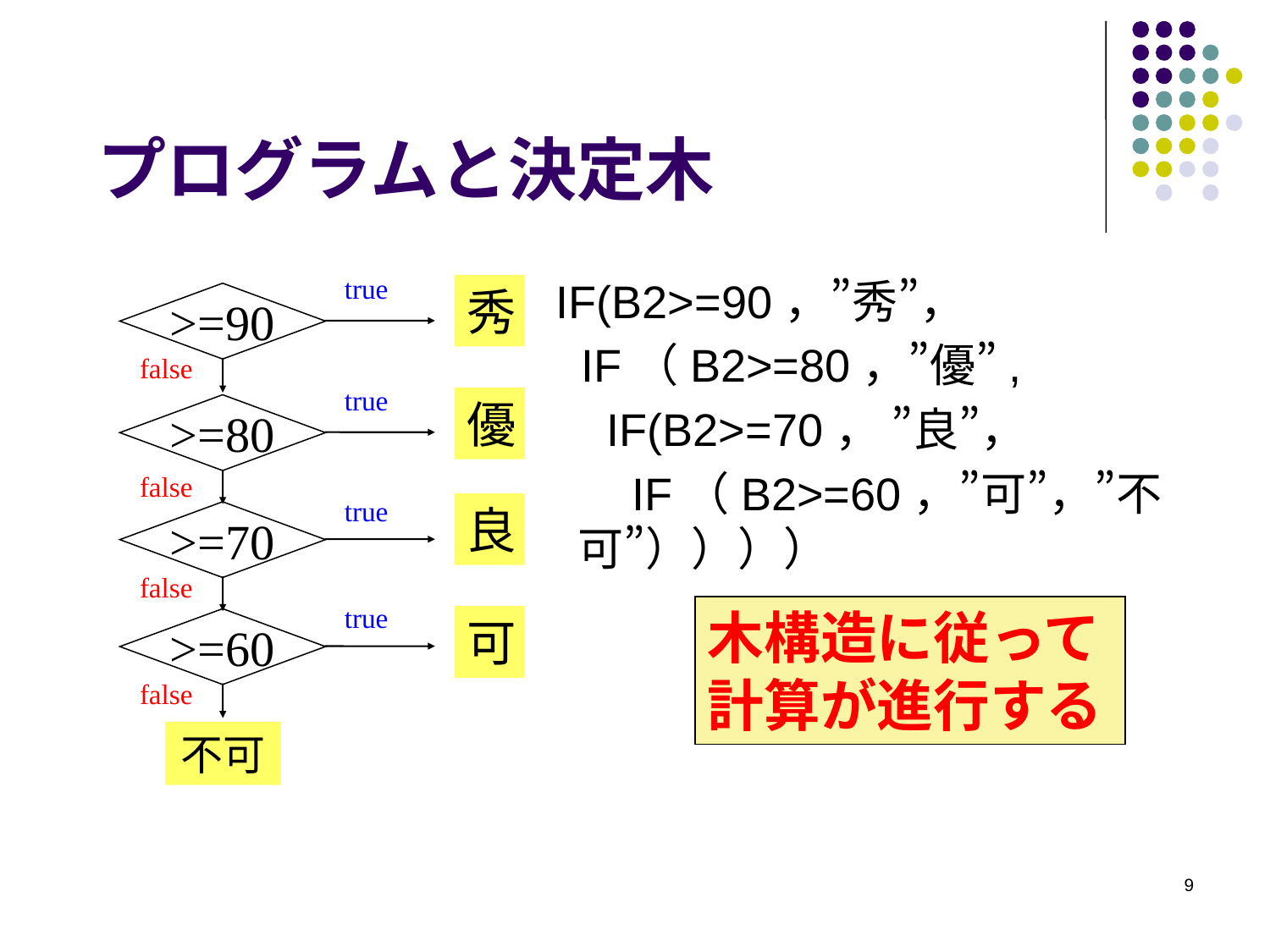

# プログラムと決定木
true

秀
>=90
false

>=80
true

優
false

>=70
true

良
false

>=60
true

可
false

不可
  IF(B2>=90，”秀”，
    IF（B2>=80，”優”,
      IF(B2>=70， ”良”，
        IF（B2>=60，”可”，”不可”））））
木構造に従って計算が進行する
9